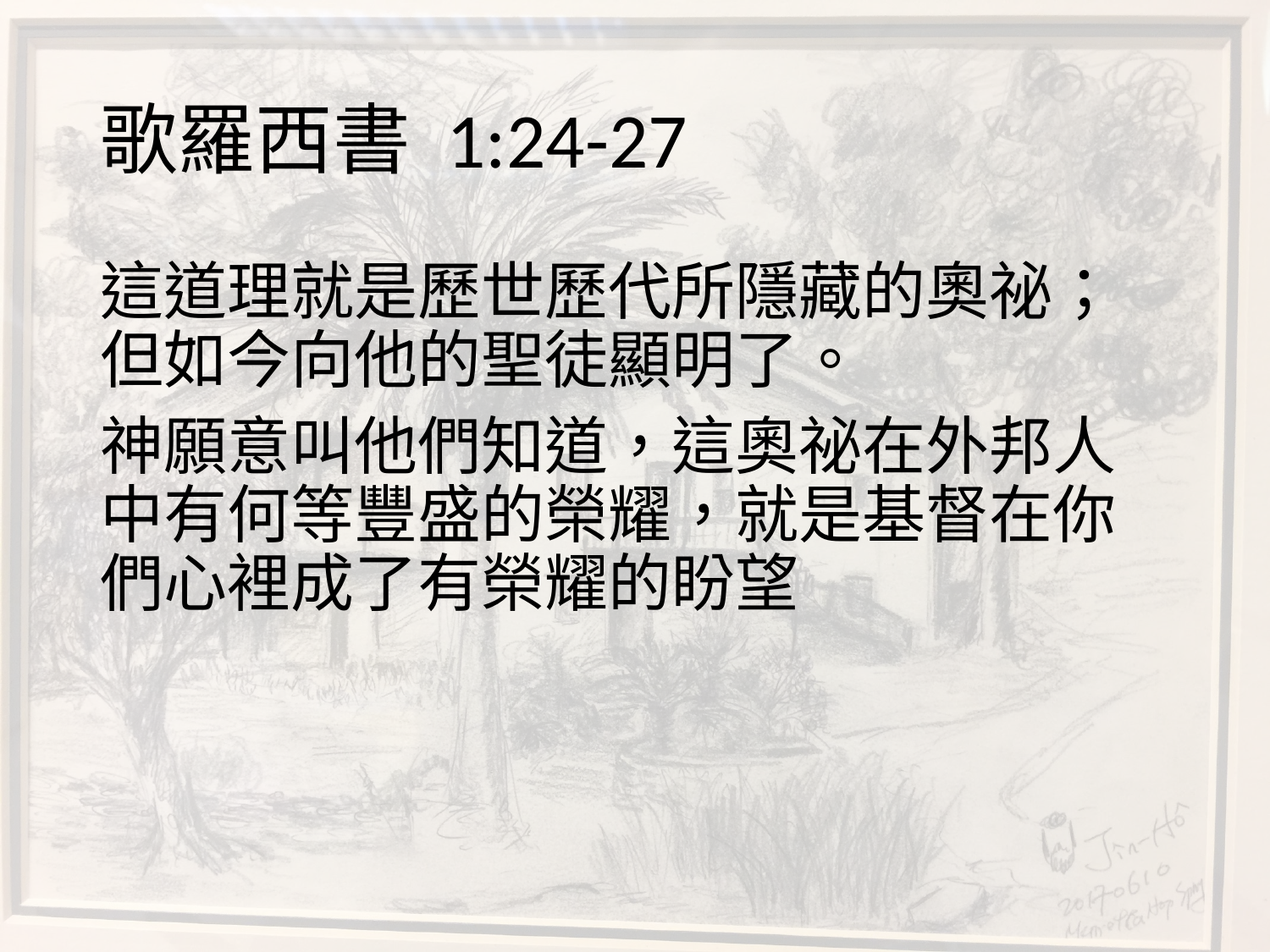

# 歌羅西書 1:24-27
這道理就是歷世歷代所隱藏的奧祕；但如今向他的聖徒顯明了。
神願意叫他們知道，這奧祕在外邦人中有何等豐盛的榮耀，就是基督在你們心裡成了有榮耀的盼望